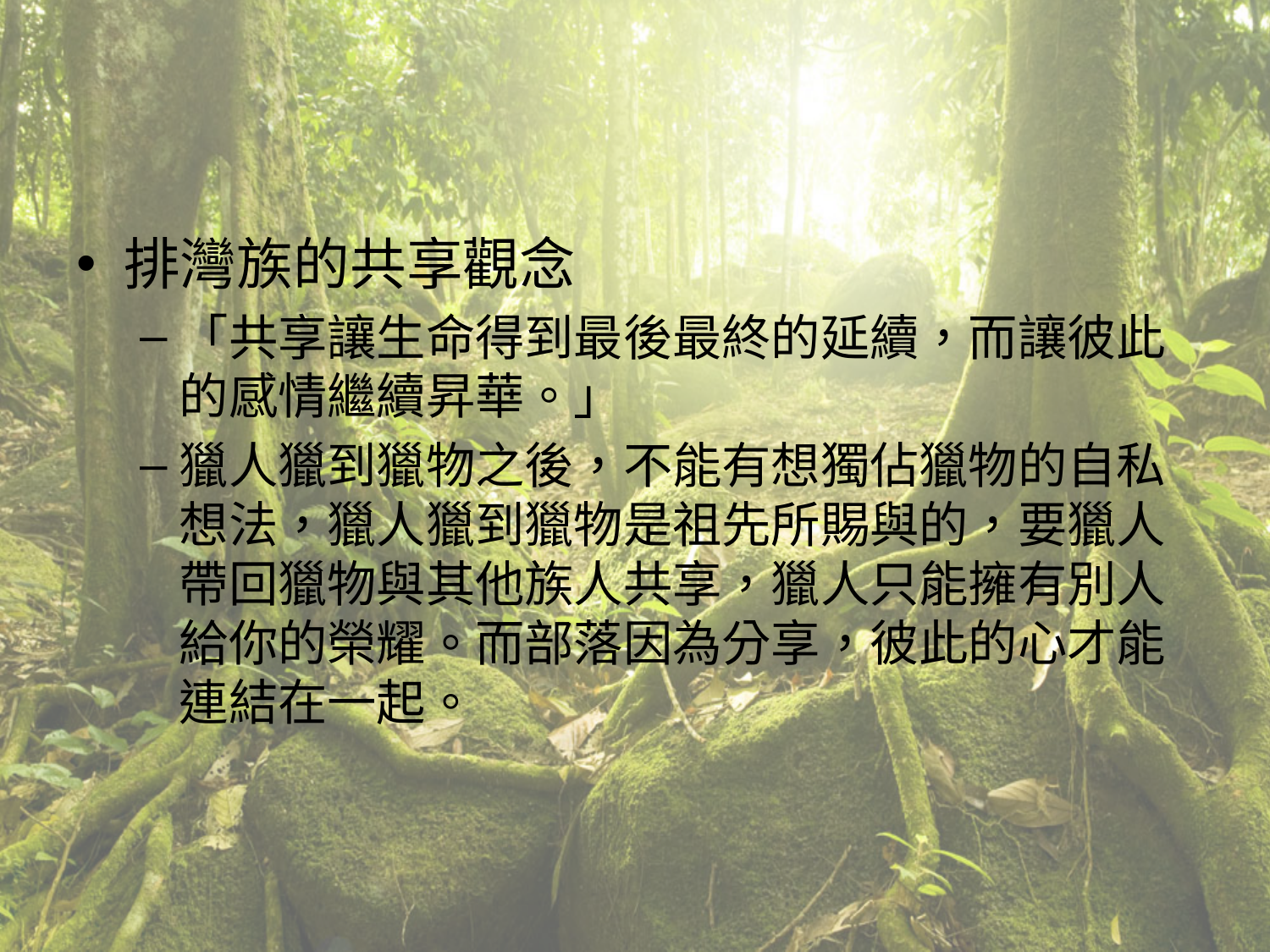

排灣族的共享觀念
「共享讓生命得到最後最終的延續，而讓彼此的感情繼續昇華。」
獵人獵到獵物之後，不能有想獨佔獵物的自私想法，獵人獵到獵物是祖先所賜與的，要獵人帶回獵物與其他族人共享，獵人只能擁有別人給你的榮耀。而部落因為分享，彼此的心才能連結在一起。